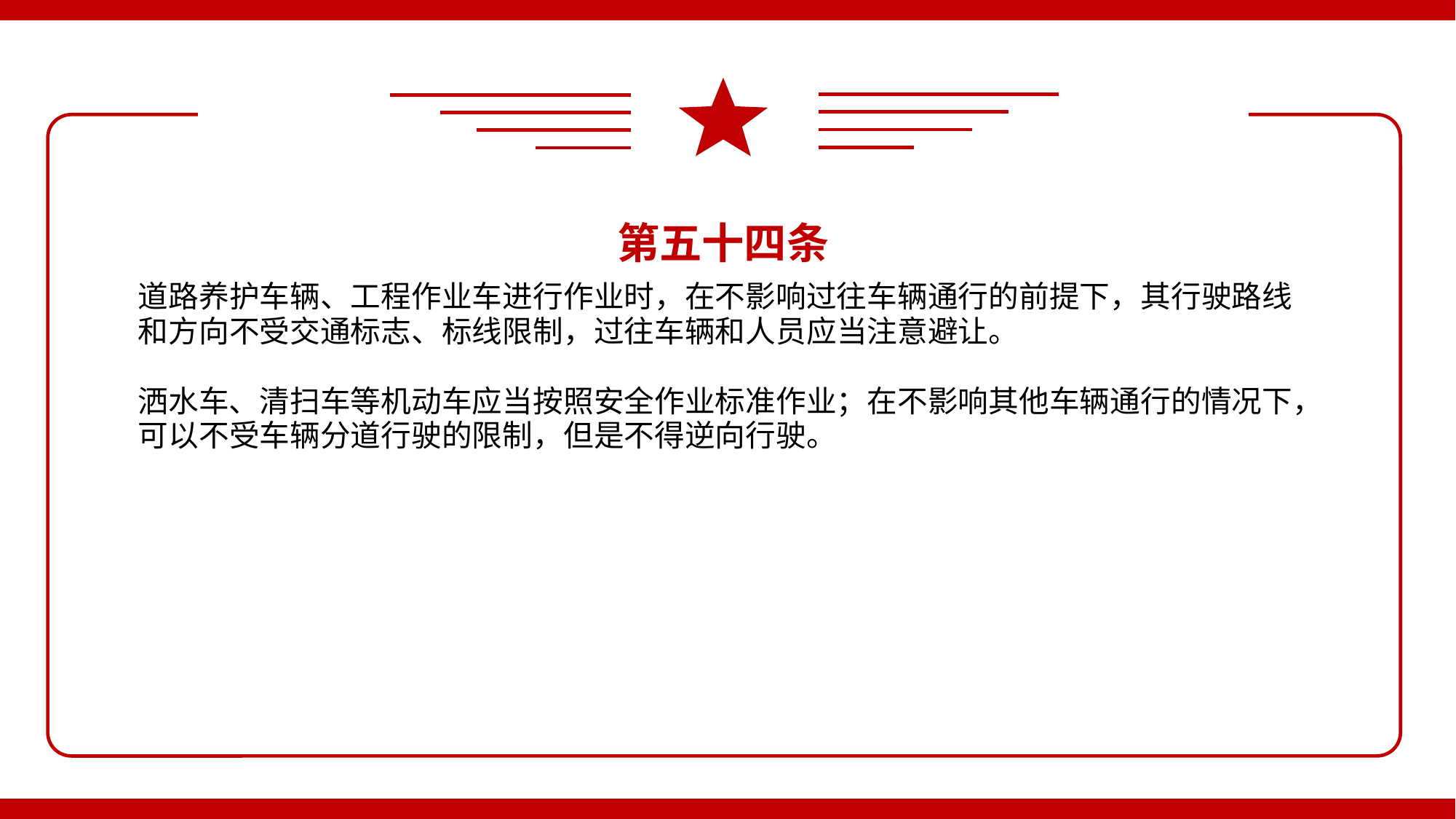

第五十四条
道路养护车辆、工程作业车进行作业时，在不影响过往车辆通行的前提下，其行驶路线和方向不受交通标志、标线限制，过往车辆和人员应当注意避让。

洒水车、清扫车等机动车应当按照安全作业标准作业；在不影响其他车辆通行的情况下，可以不受车辆分道行驶的限制，但是不得逆向行驶。